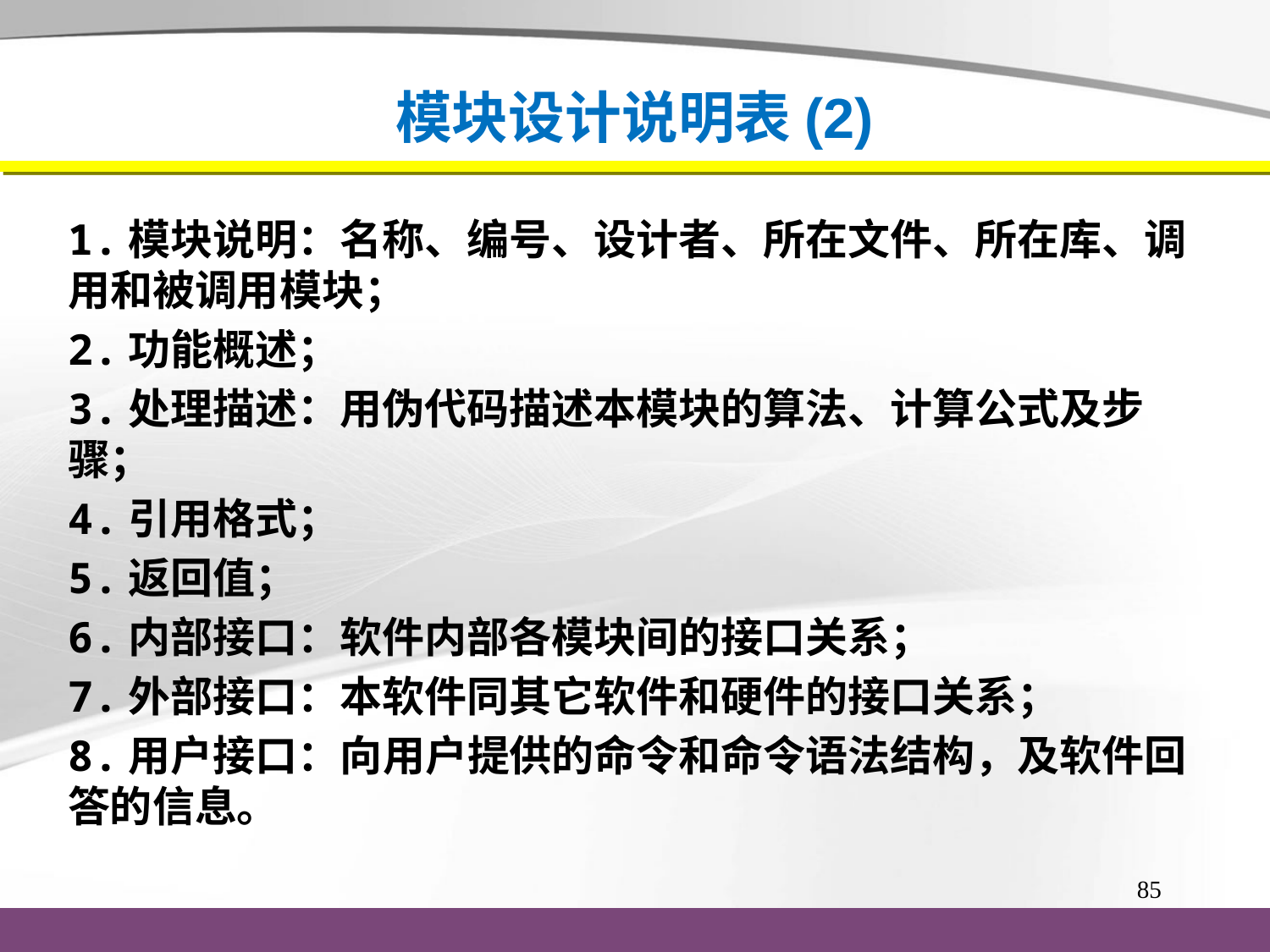

# 模块设计说明表(2)
1.模块说明：名称、编号、设计者、所在文件、所在库、调用和被调用模块；
2.功能概述；
3.处理描述：用伪代码描述本模块的算法、计算公式及步骤；
4.引用格式；
5.返回值；
6.内部接口：软件内部各模块间的接口关系；
7.外部接口：本软件同其它软件和硬件的接口关系；
8.用户接口：向用户提供的命令和命令语法结构，及软件回答的信息。
85